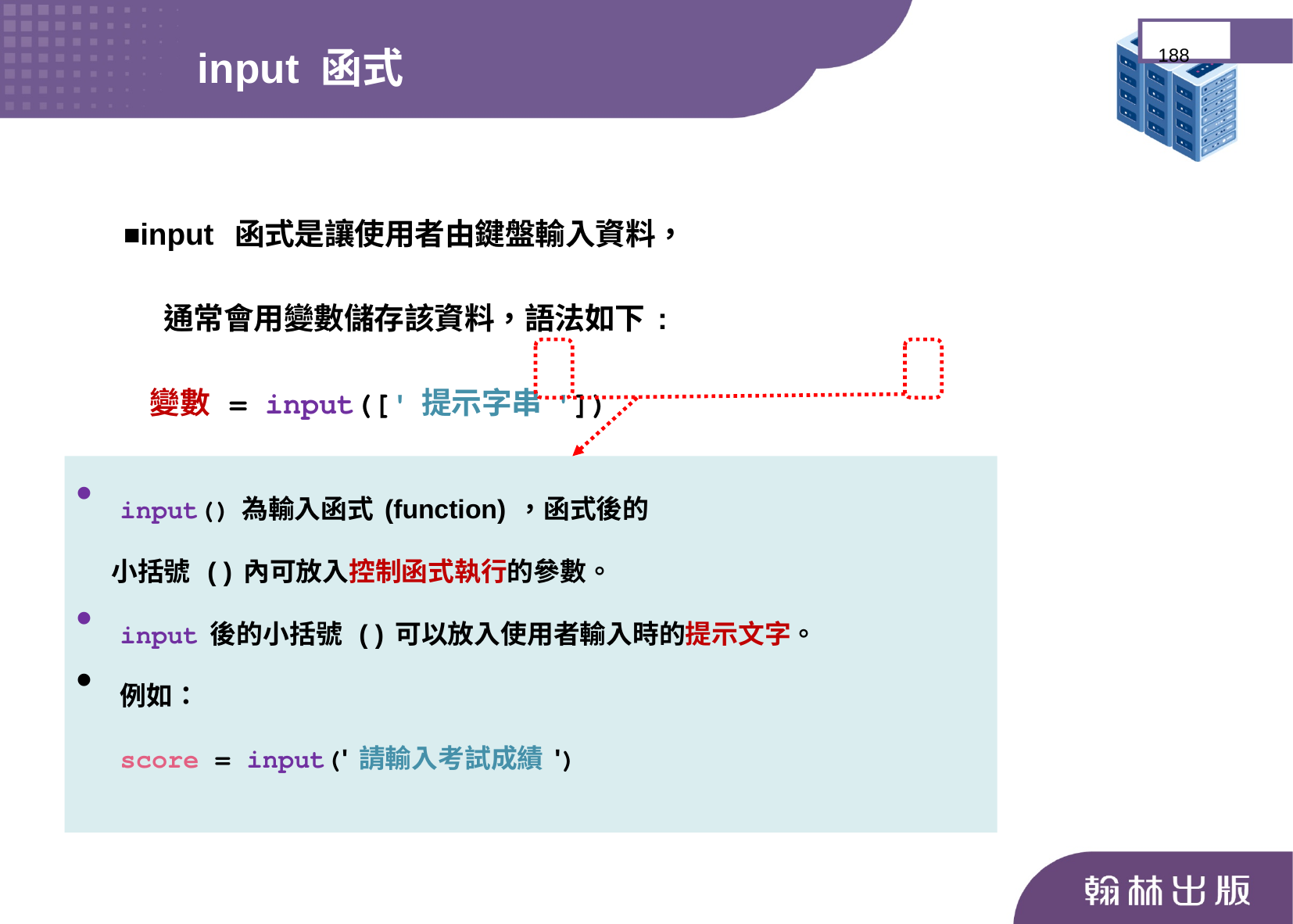

input 函式
188
◼input 函式是讓使用者由鍵盤輸入資料，
    通常會用變數儲存該資料，語法如下:
  變數 = input(['提示字串'])

input()為輸入函式(function)，函式後的
    小括號 ( )內可放入控制函式執行的參數。
input後的小括號 ( )可以放入使用者輸入時的提示文字。
例如：
score = input('請輸入考試成績')